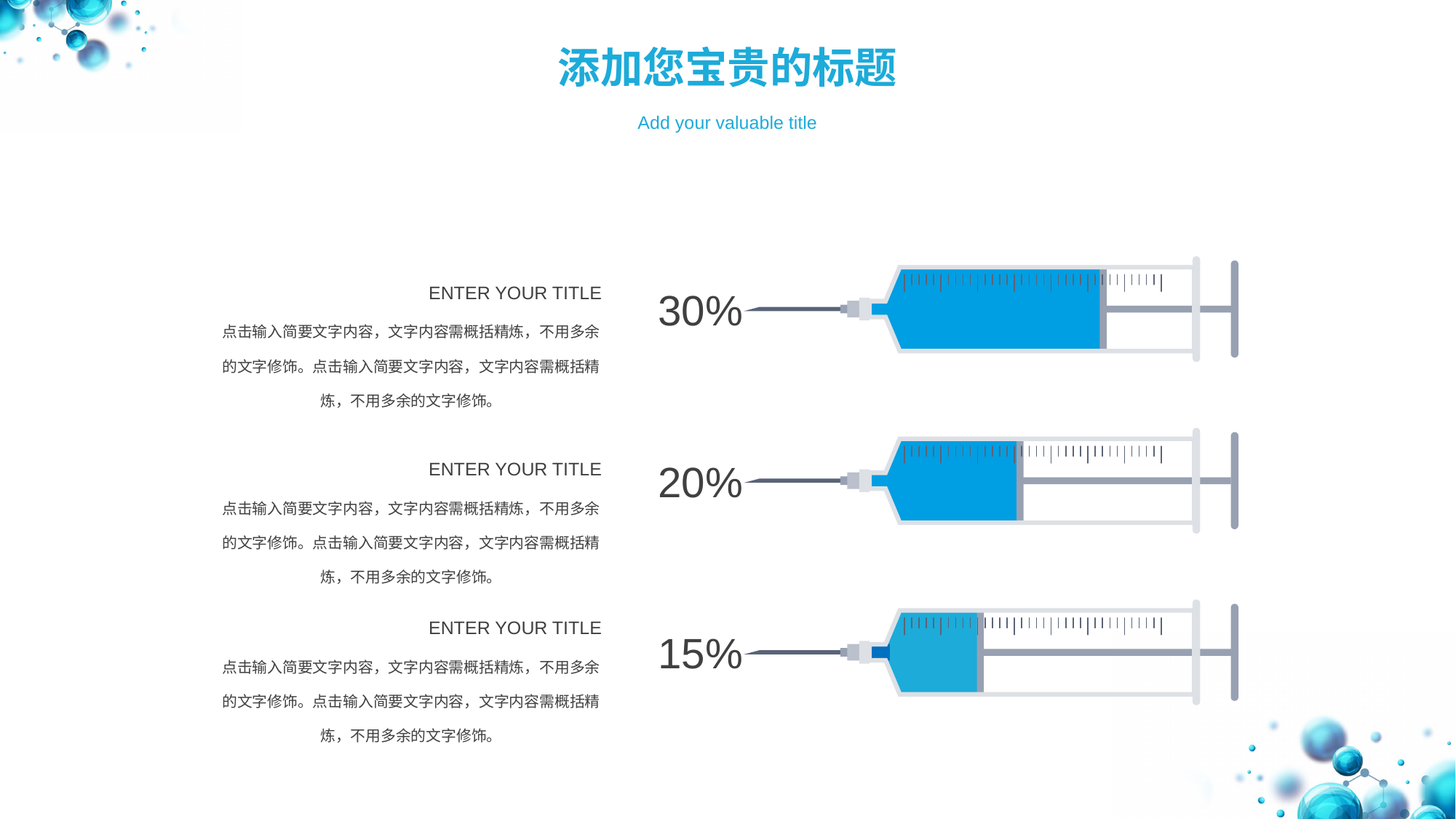

添加您宝贵的标题
Add your valuable title

ENTER YOUR TITLE
30%
点击输入简要文字内容，文字内容需概括精炼，不用多余的文字修饰。点击输入简要文字内容，文字内容需概括精炼，不用多余的文字修饰。

ENTER YOUR TITLE
20%
点击输入简要文字内容，文字内容需概括精炼，不用多余的文字修饰。点击输入简要文字内容，文字内容需概括精炼，不用多余的文字修饰。

ENTER YOUR TITLE
15%
点击输入简要文字内容，文字内容需概括精炼，不用多余的文字修饰。点击输入简要文字内容，文字内容需概括精炼，不用多余的文字修饰。